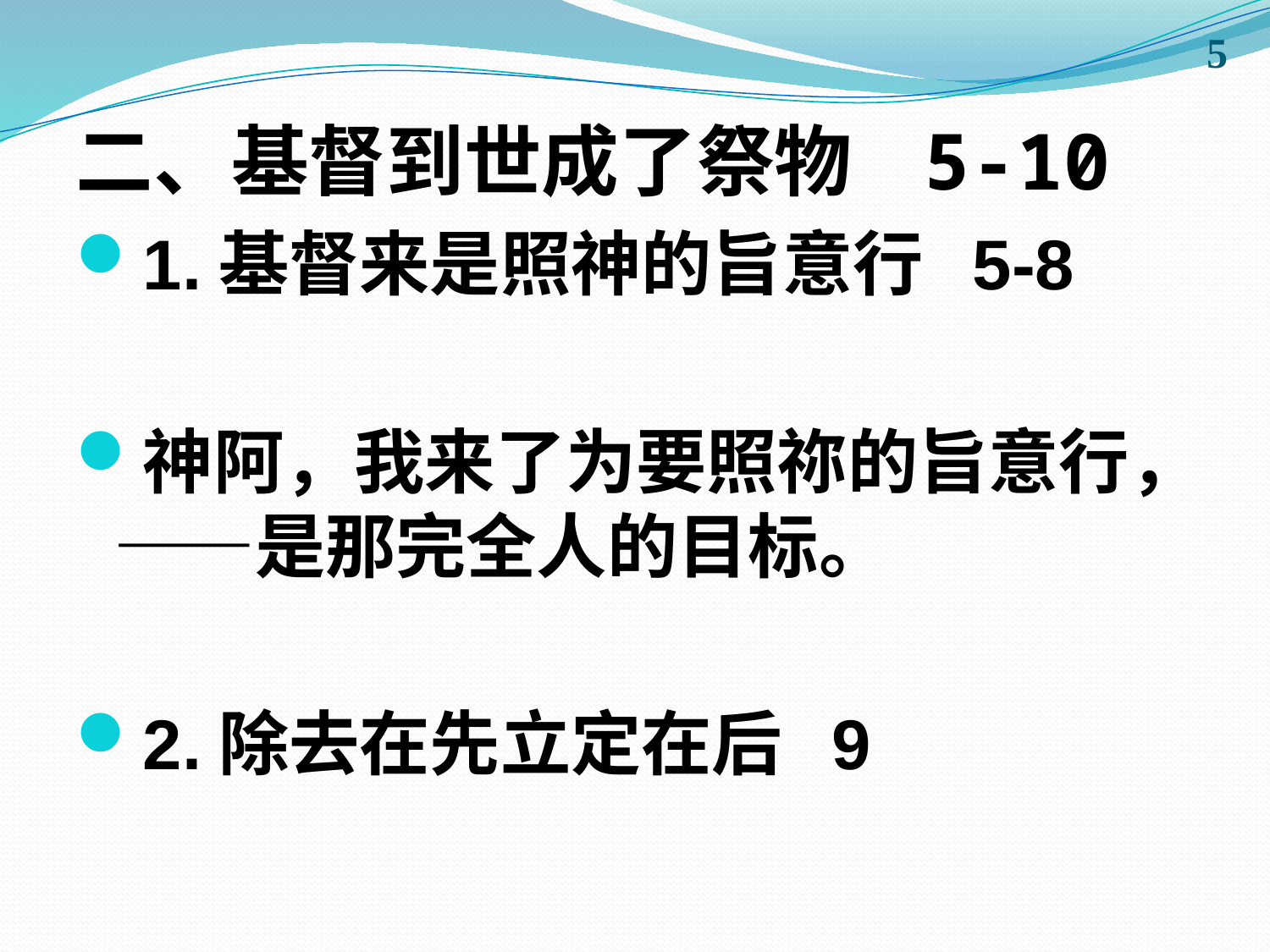

5
二、基督到世成了祭物   5-10
1.基督来是照神的旨意行  5-8

神阿，我来了为要照祢的旨意行，——是那完全人的目标。

2.除去在先立定在后  9